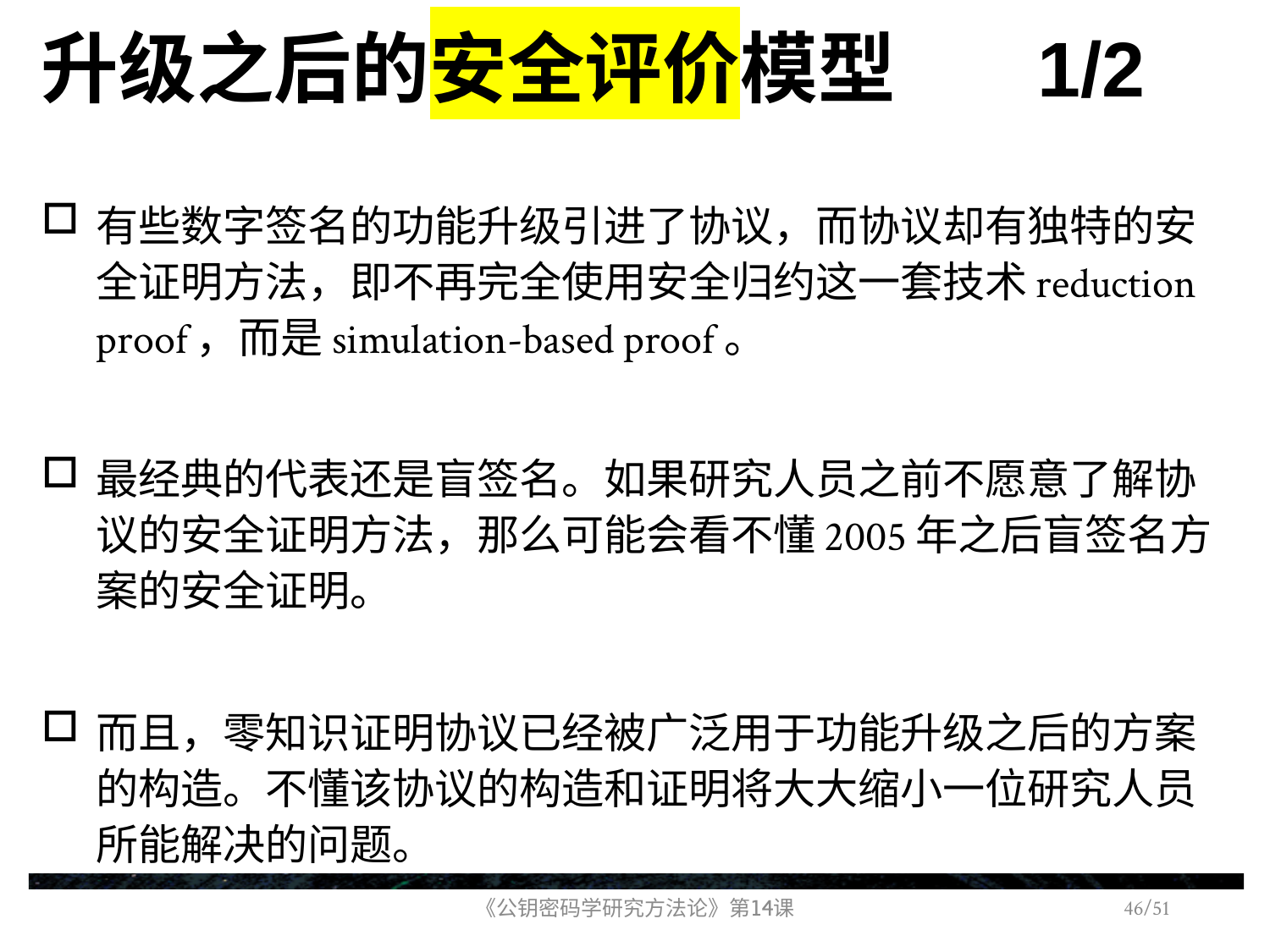

# 升级之后的安全评价模型       1/2
有些数字签名的功能升级引进了协议，而协议却有独特的安全证明方法，即不再完全使用安全归约这一套技术reduction proof，而是simulation-based proof。

最经典的代表还是盲签名。如果研究人员之前不愿意了解协议的安全证明方法，那么可能会看不懂2005年之后盲签名方案的安全证明。

而且，零知识证明协议已经被广泛用于功能升级之后的方案的构造。不懂该协议的构造和证明将大大缩小一位研究人员所能解决的问题。

《公钥密码学研究方法论》第14课
46/51